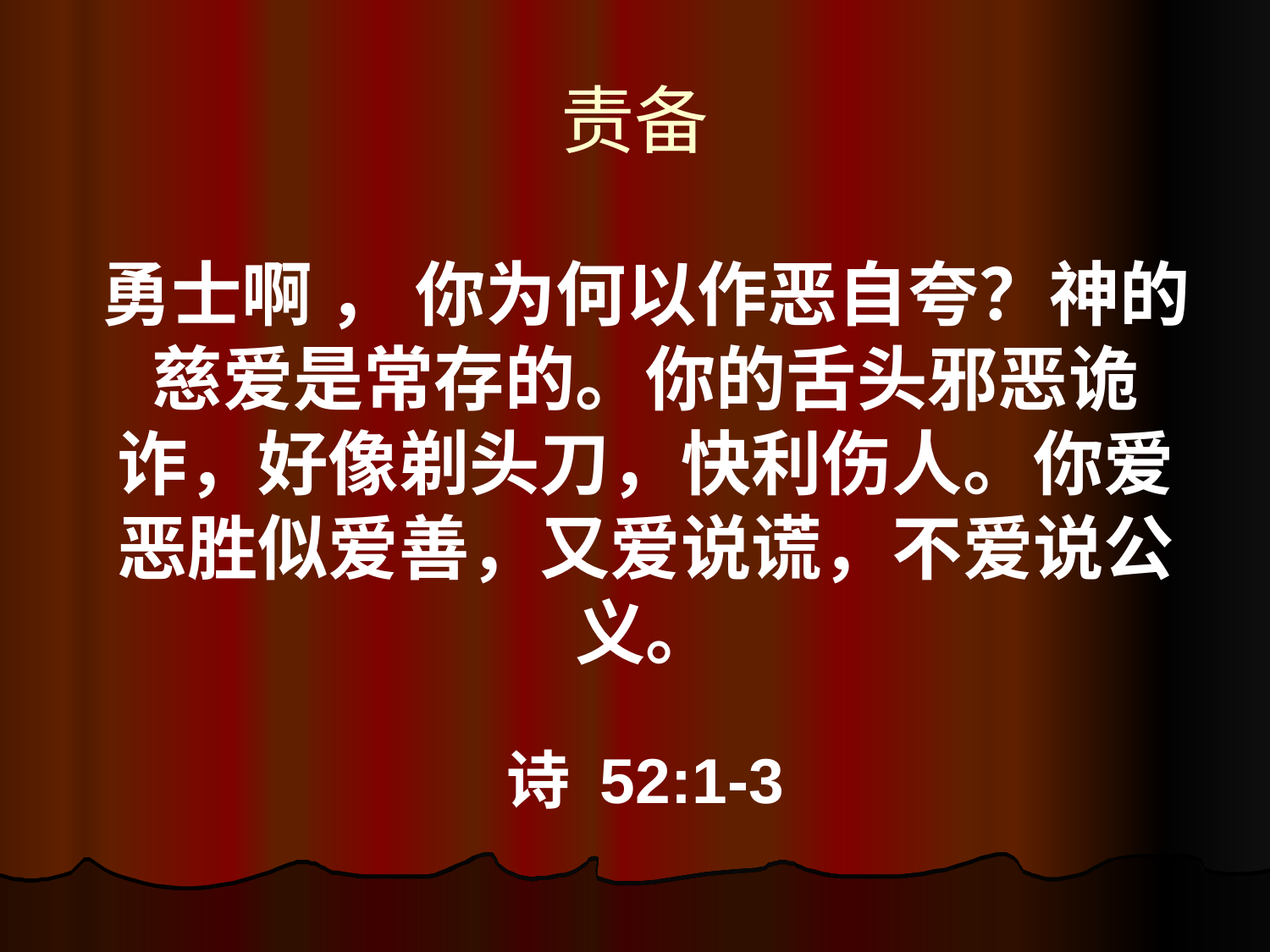

责备
勇士啊 ， 你为何以作恶自夸？神的慈爱是常存的。你的舌头邪恶诡诈，好像剃头刀，快利伤人。你爱恶胜似爱善，又爱说谎，不爱说公义。

诗 52:1-3